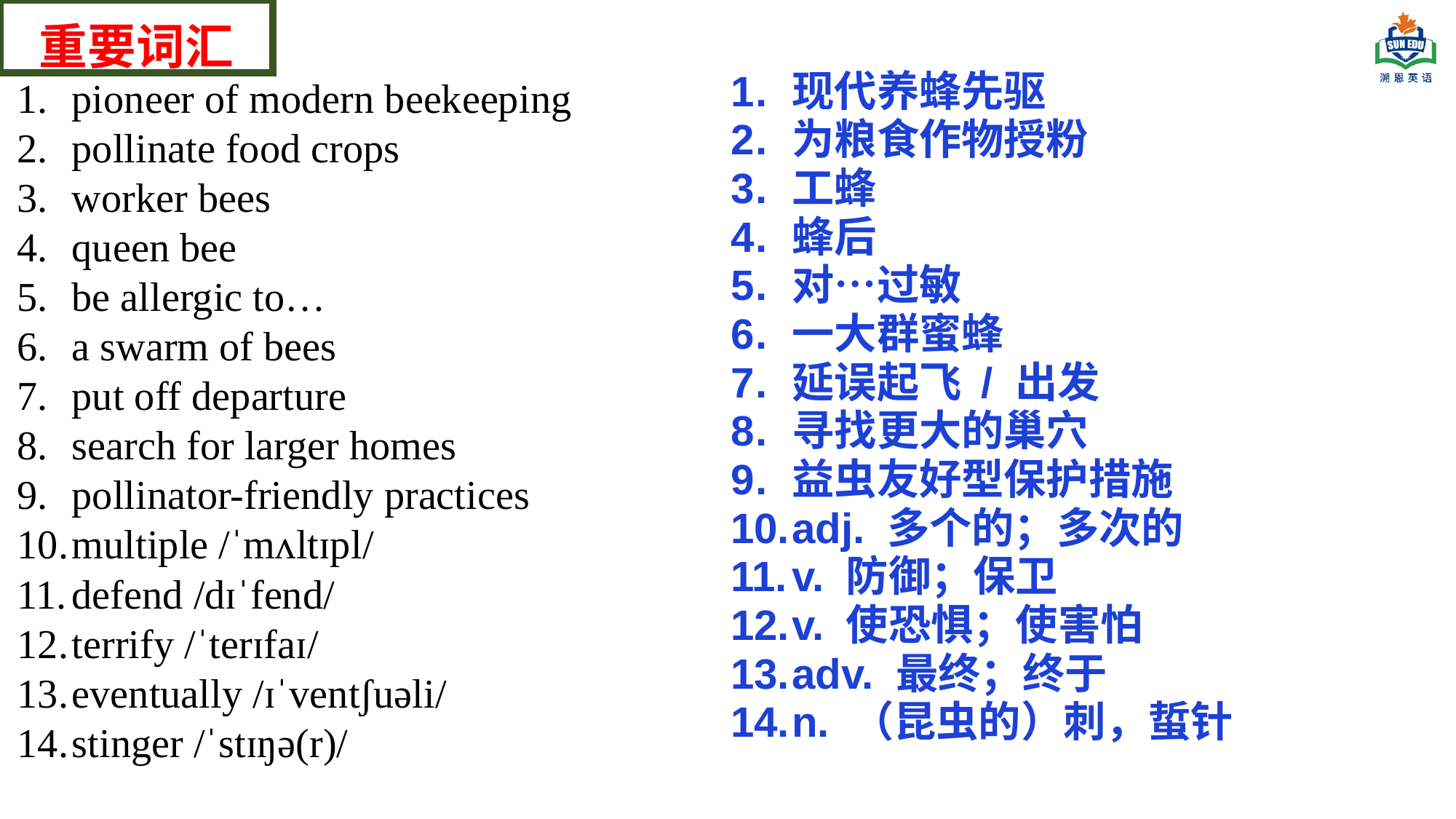

重要词汇
现代养蜂先驱
为粮食作物授粉
工蜂
蜂后
对…过敏
一大群蜜蜂
延误起飞 / 出发
寻找更大的巢穴
益虫友好型保护措施
adj. 多个的；多次的
v. 防御；保卫
v. 使恐惧；使害怕
adv. 最终；终于
n. （昆虫的）刺，蜇针
pioneer of modern beekeeping
pollinate food crops
worker bees
queen bee
be allergic to…
a swarm of bees
put off departure
search for larger homes
pollinator-friendly practices
multiple /ˈmʌltɪpl/
defend /dɪˈfend/
terrify /ˈterɪfaɪ/
eventually /ɪˈventʃuəli/
stinger /ˈstɪŋə(r)/